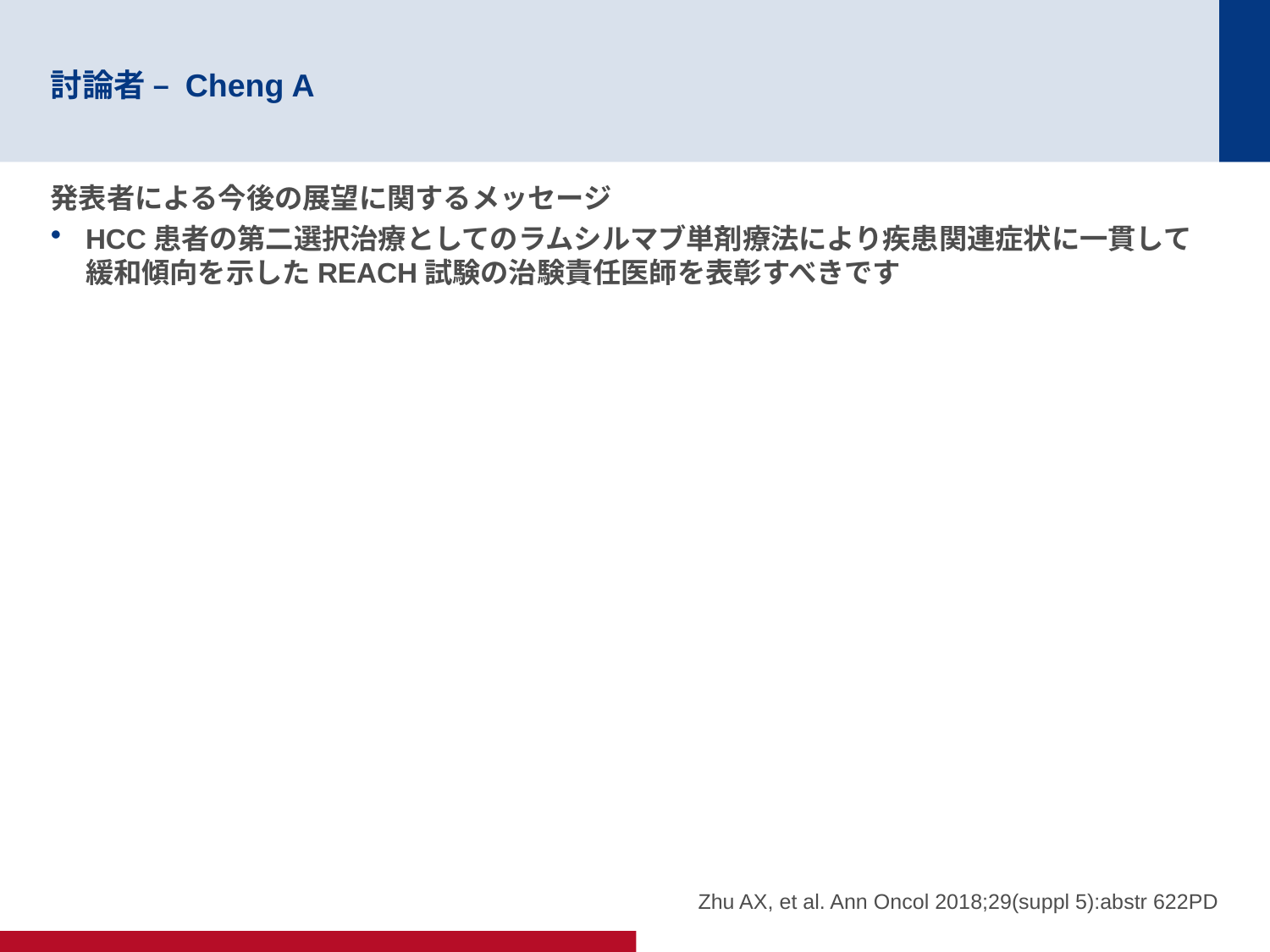

# 討論者 – Cheng A
発表者による今後の展望に関するメッセージ
HCC患者の第二選択治療としてのラムシルマブ単剤療法により疾患関連症状に一貫して緩和傾向を示したREACH試験の治験責任医師を表彰すべきです
Zhu AX, et al. Ann Oncol 2018;29(suppl 5):abstr 622PD